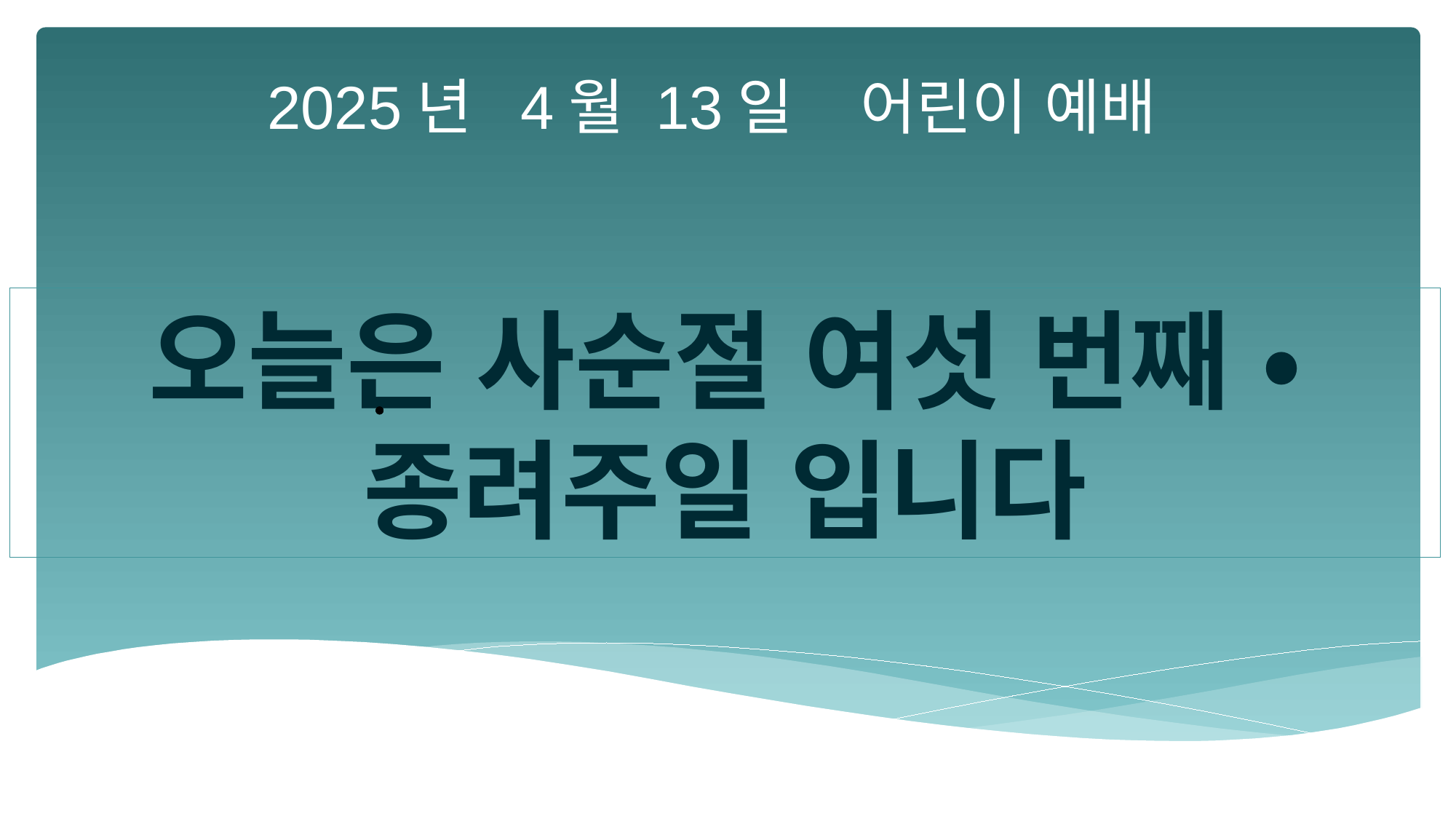

2025년  4월 13일    어린이 예배
오늘은 사순절 여섯 번째 •
종려주일 입니다
•
•
•